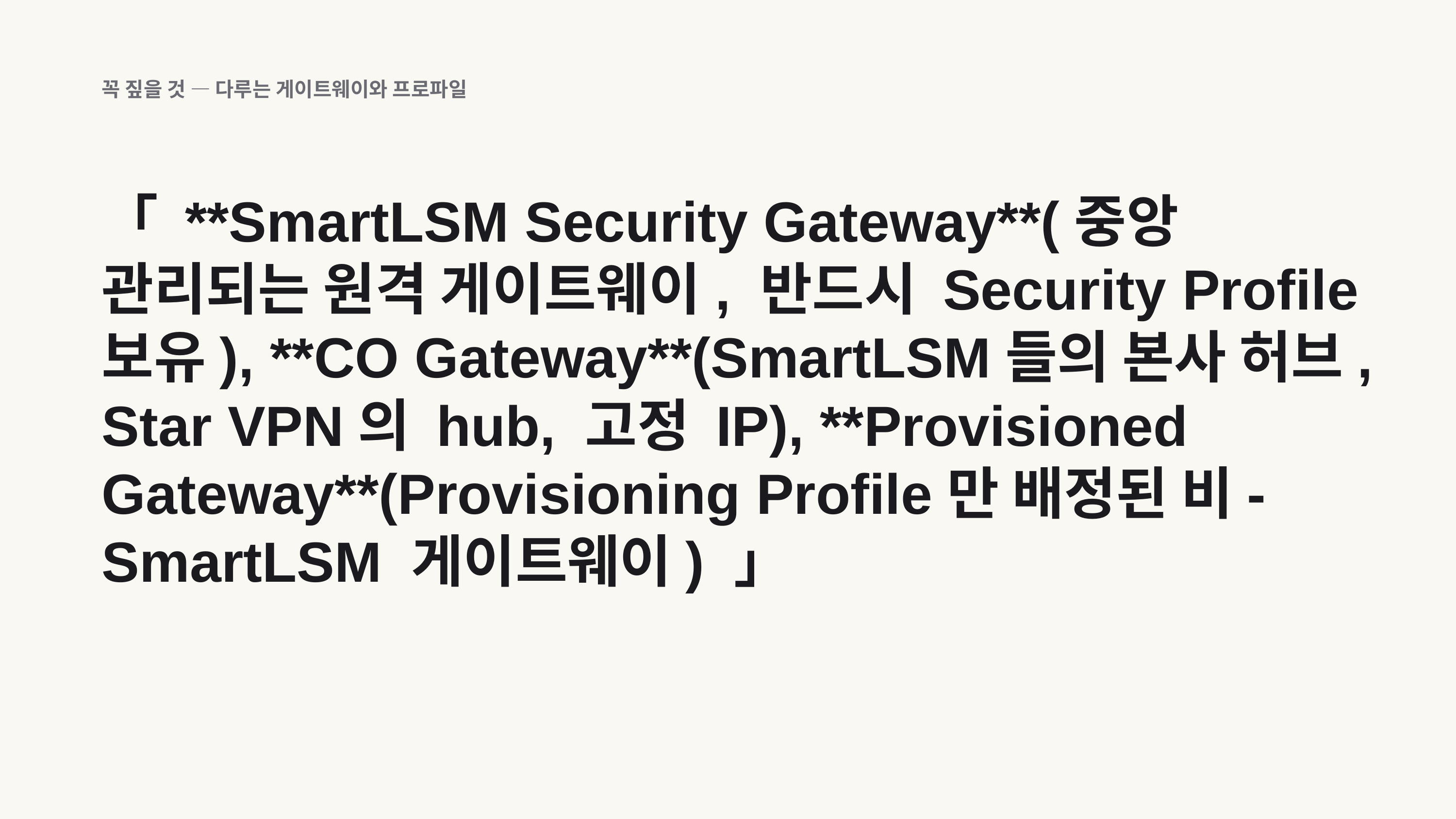

꼭 짚을 것 — 다루는 게이트웨이와 프로파일
「 **SmartLSM Security Gateway**(중앙 관리되는 원격 게이트웨이, 반드시 Security Profile 보유), **CO Gateway**(SmartLSM들의 본사 허브, Star VPN의 hub, 고정 IP), **Provisioned Gateway**(Provisioning Profile만 배정된 비-SmartLSM 게이트웨이) 」